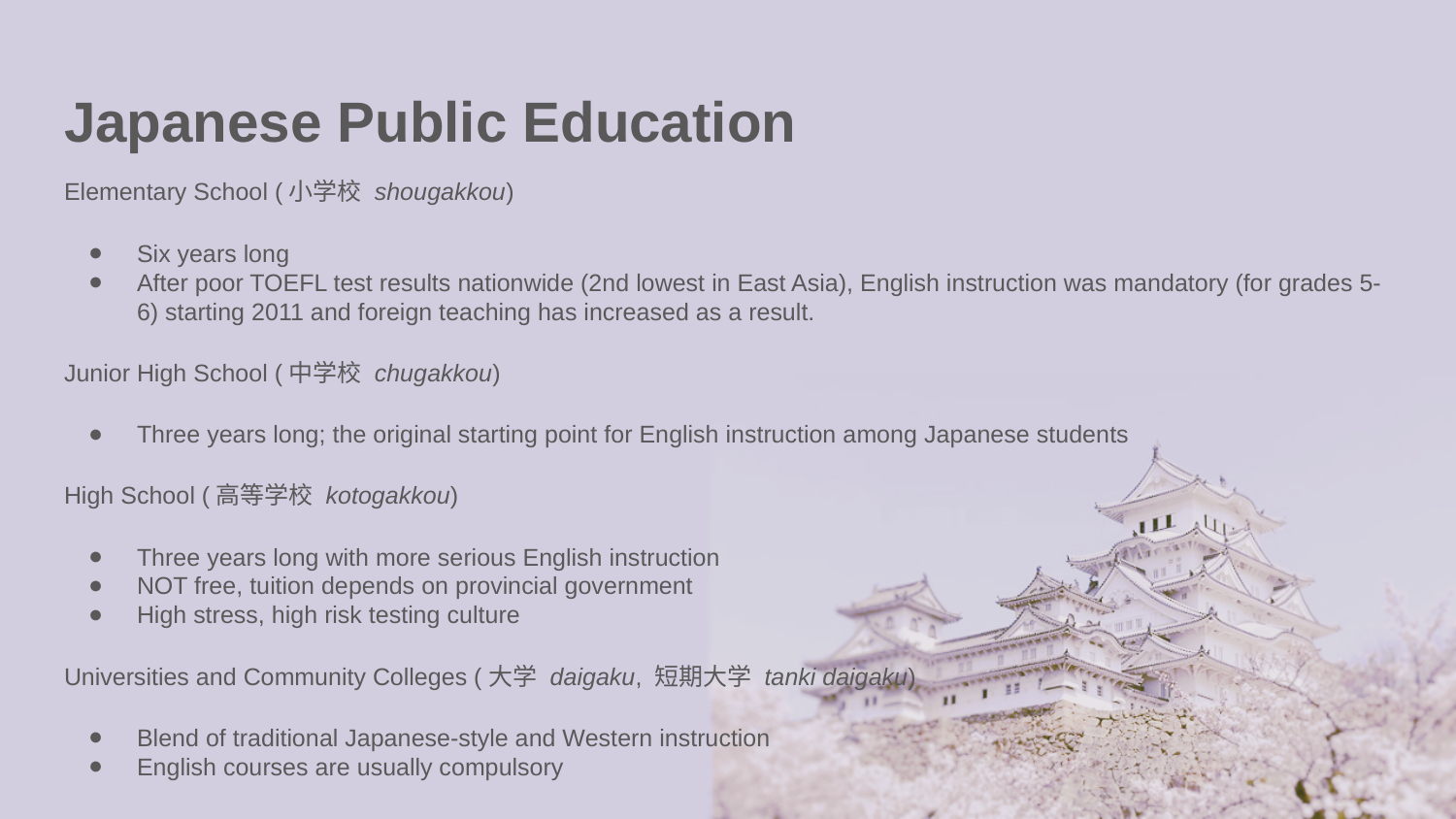

# Japanese Public Education
Elementary School (小学校 shougakkou)
Six years long
After poor TOEFL test results nationwide (2nd lowest in East Asia), English instruction was mandatory (for grades 5-6) starting 2011 and foreign teaching has increased as a result.
Junior High School (中学校 chugakkou)
Three years long; the original starting point for English instruction among Japanese students
High School (高等学校 kotogakkou)
Three years long with more serious English instruction
NOT free, tuition depends on provincial government
High stress, high risk testing culture
Universities and Community Colleges (大学 daigaku, 短期大学 tanki daigaku)
Blend of traditional Japanese-style and Western instruction
English courses are usually compulsory